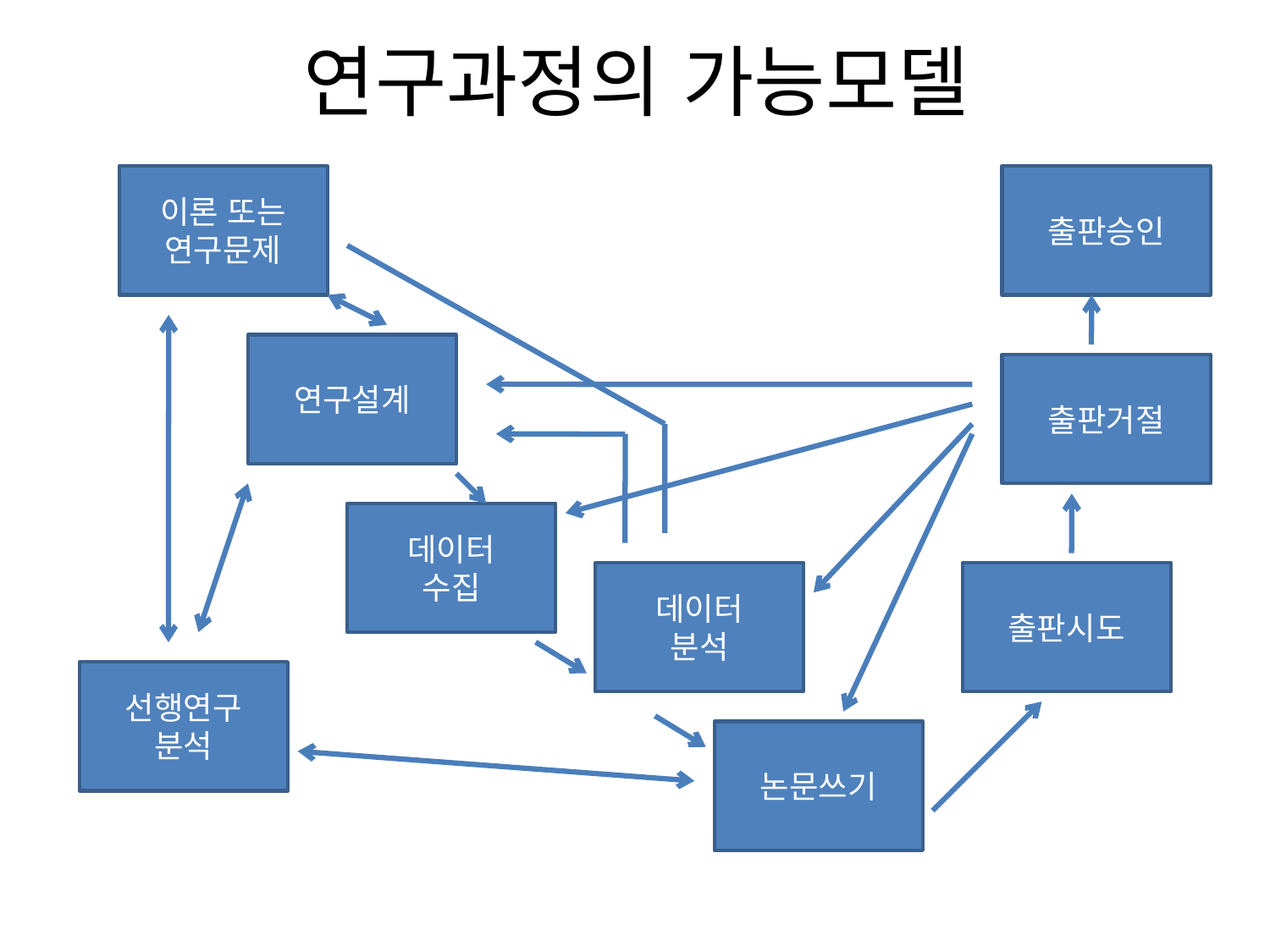

# 연구과정의 가능모델
이론 또는 연구문제
출판승인

연구설계
출판거절
데이터
수집
데이터
분석
출판시도
선행연구
분석
논문쓰기